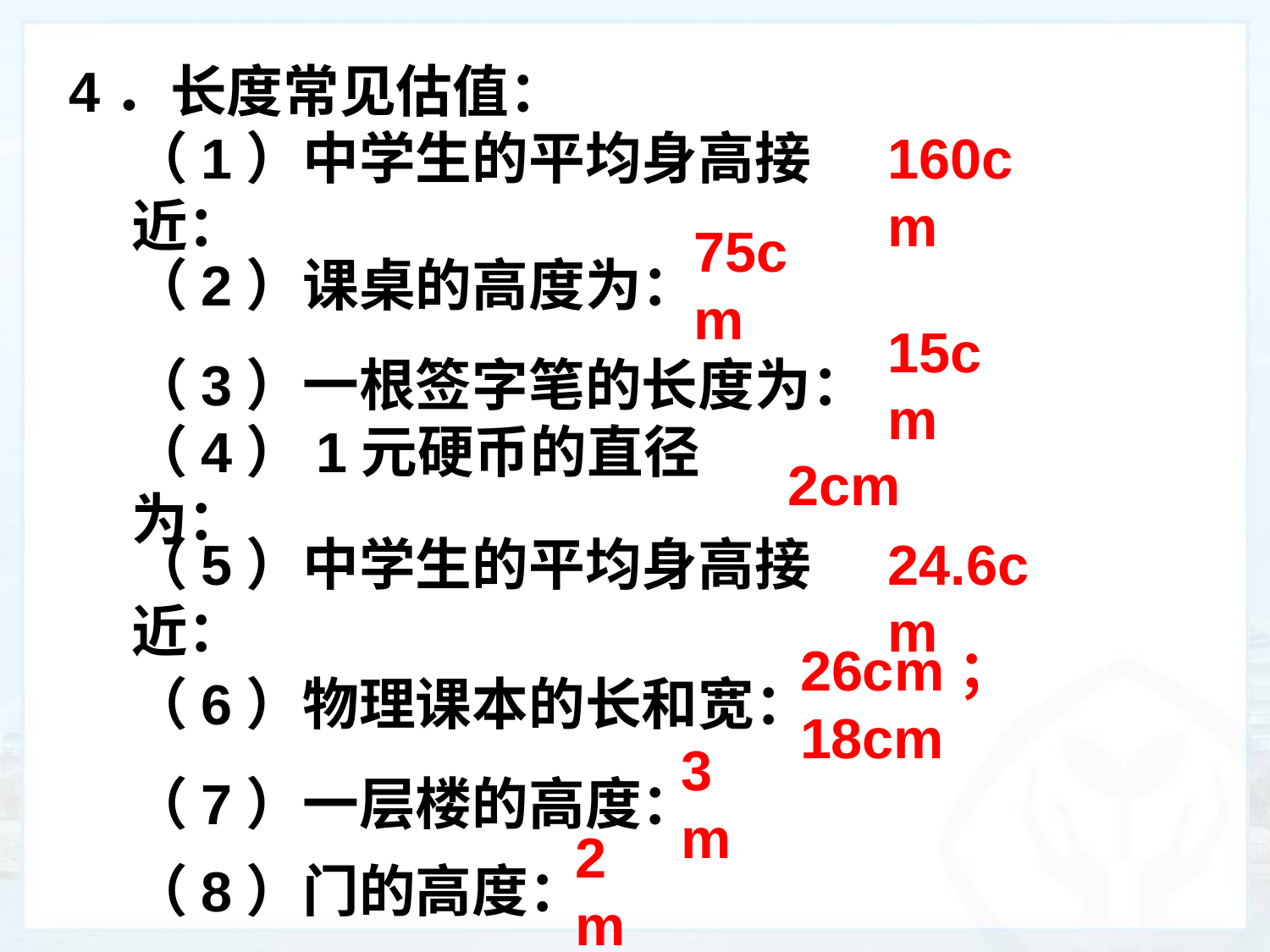

4．长度常见估值：
（1）中学生的平均身高接近：
160cm
（2）课桌的高度为：
75cm
（3）一根签字笔的长度为：
15cm
（4）1元硬币的直径为：
2cm
（5）中学生的平均身高接近：
24.6cm
（6）物理课本的长和宽：
26cm；18cm
（7）一层楼的高度：
3m
（8）门的高度：
2m